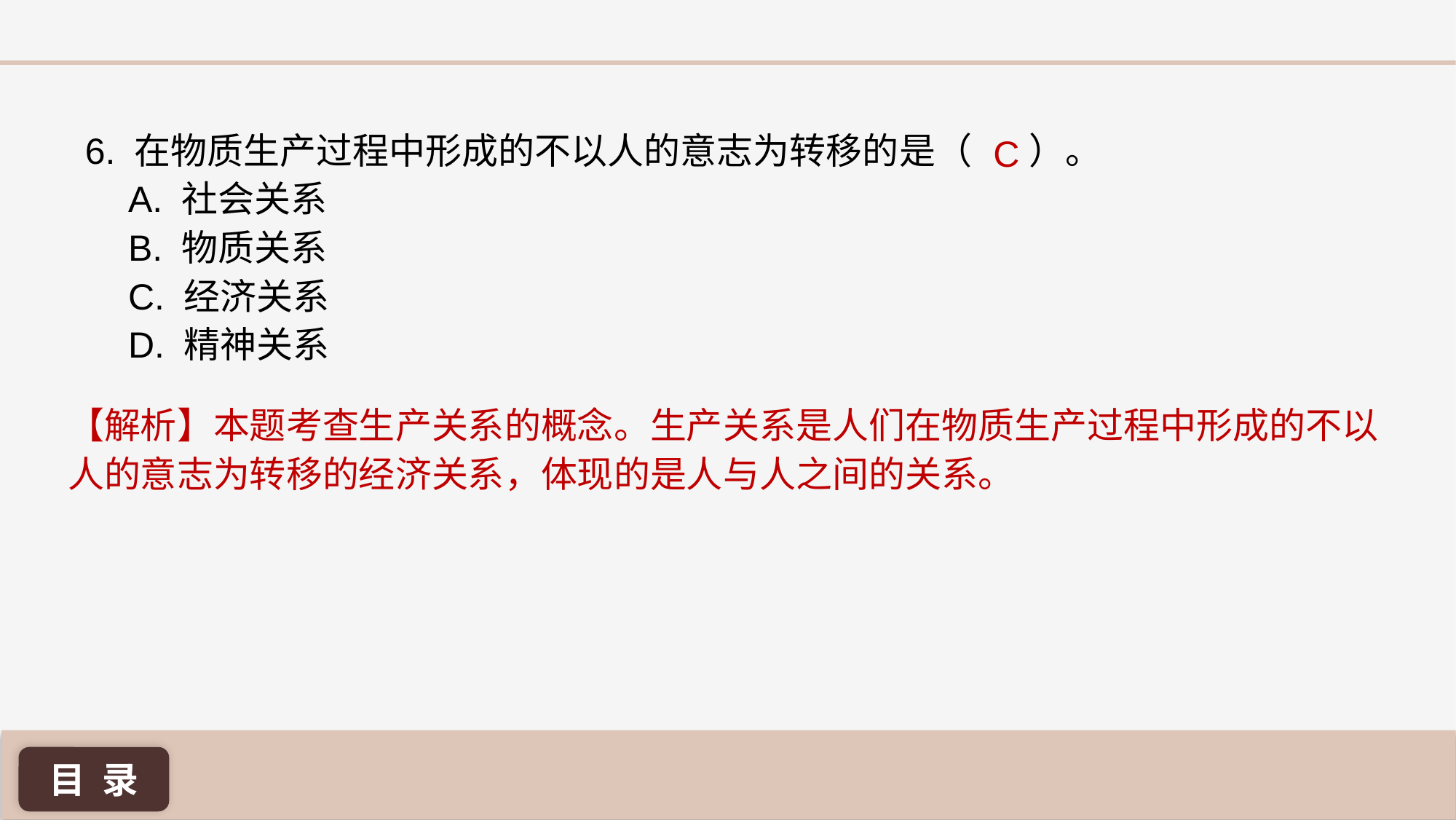

C
6. 在物质生产过程中形成的不以人的意志为转移的是（       ）。
A. 社会关系
B. 物质关系
C. 经济关系
D. 精神关系
【解析】本题考查生产关系的概念。生产关系是人们在物质生产过程中形成的不以人的意志为转移的经济关系，体现的是人与人之间的关系。